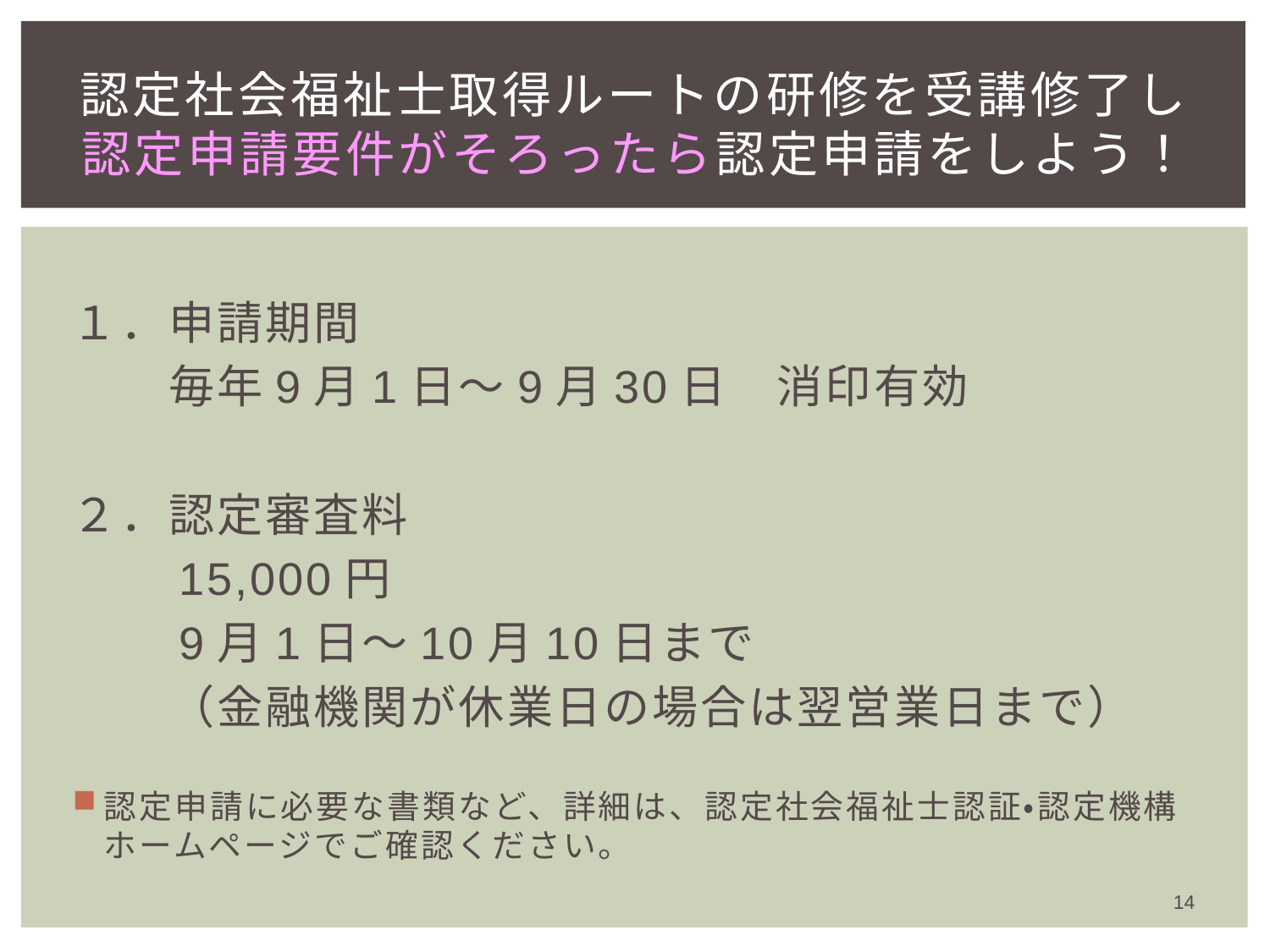

# 認定社会福祉士取得ルートの研修を受講修了し認定申請要件がそろったら認定申請をしよう！

１．申請期間
　　毎年9月1日～9月30日　消印有効

２．認定審査料
　　15,000円
　　9月1日～10月10日まで
　　（金融機関が休業日の場合は翌営業日まで）

認定申請に必要な書類など、詳細は、認定社会福祉士認証・認定機構ホームページでご確認ください。
14